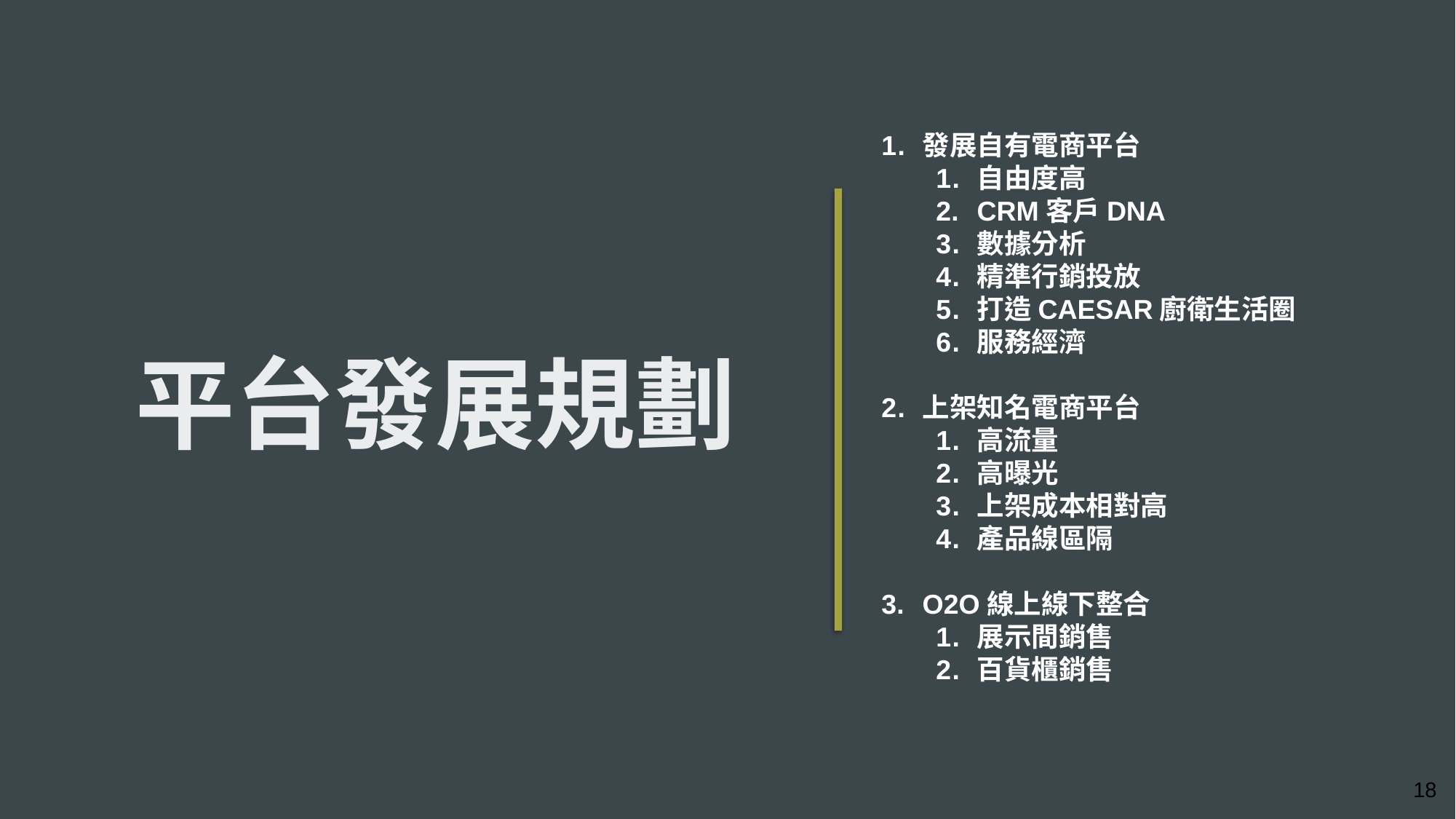

發展自有電商平台
自由度高
CRM客戶DNA
數據分析
精準行銷投放
打造CAESAR廚衛生活圈
服務經濟

上架知名電商平台
高流量
高曝光
上架成本相對高
產品線區隔

O2O線上線下整合
展示間銷售
百貨櫃銷售
# 平台發展規劃

18